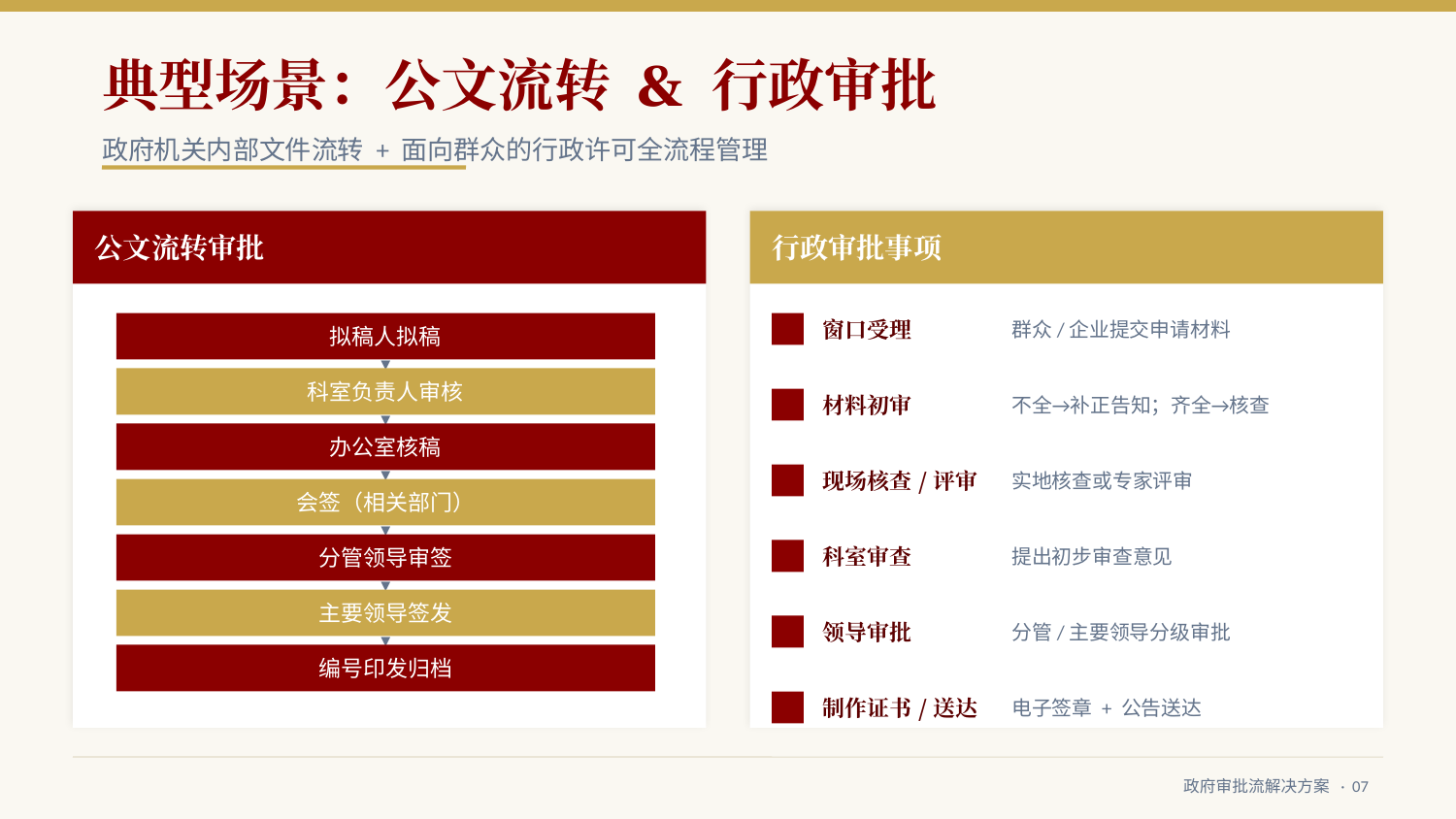

典型场景：公文流转 & 行政审批
政府机关内部文件流转 + 面向群众的行政许可全流程管理

公文流转审批
行政审批事项

拟稿人拟稿

窗口受理
群众/企业提交申请材料
▼

科室负责人审核

材料初审
不全→补正告知；齐全→核查
▼

办公室核稿
▼

现场核查/评审
实地核查或专家评审

会签（相关部门）
▼

分管领导审签

科室审查
提出初步审查意见
▼

主要领导签发

领导审批
分管/主要领导分级审批
▼

编号印发归档

制作证书/送达
电子签章 + 公告送达

政府审批流解决方案  ·  07